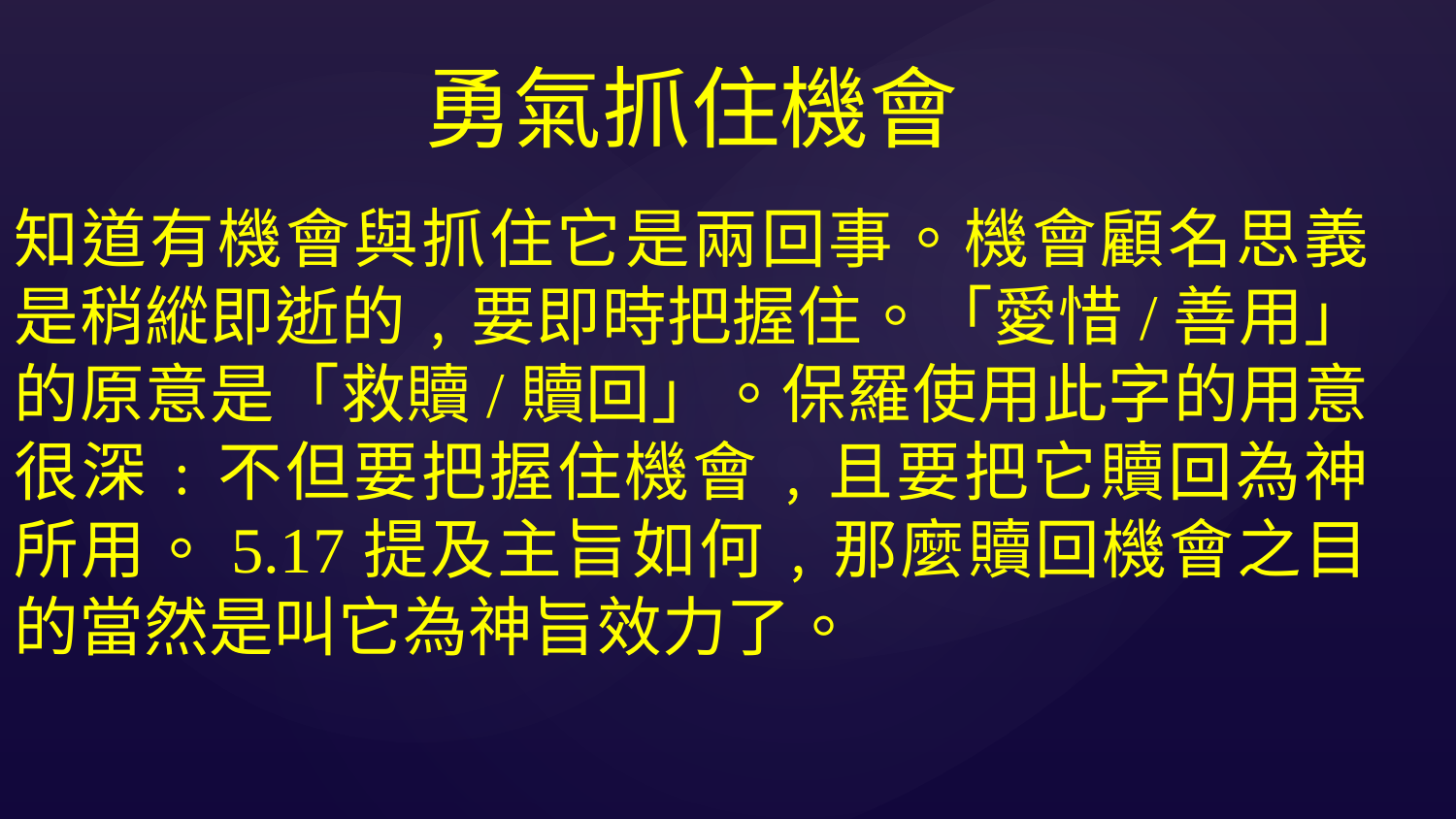

勇氣抓住機會

知道有機會與抓住它是兩回事。機會顧名思義是稍縱即逝的﹐要即時把握住。「愛惜/善用」的原意是「救贖/贖回」。保羅使用此字的用意很深﹕不但要把握住機會﹐且要把它贖回為神所用。5.17提及主旨如何﹐那麼贖回機會之目的當然是叫它為神旨效力了。